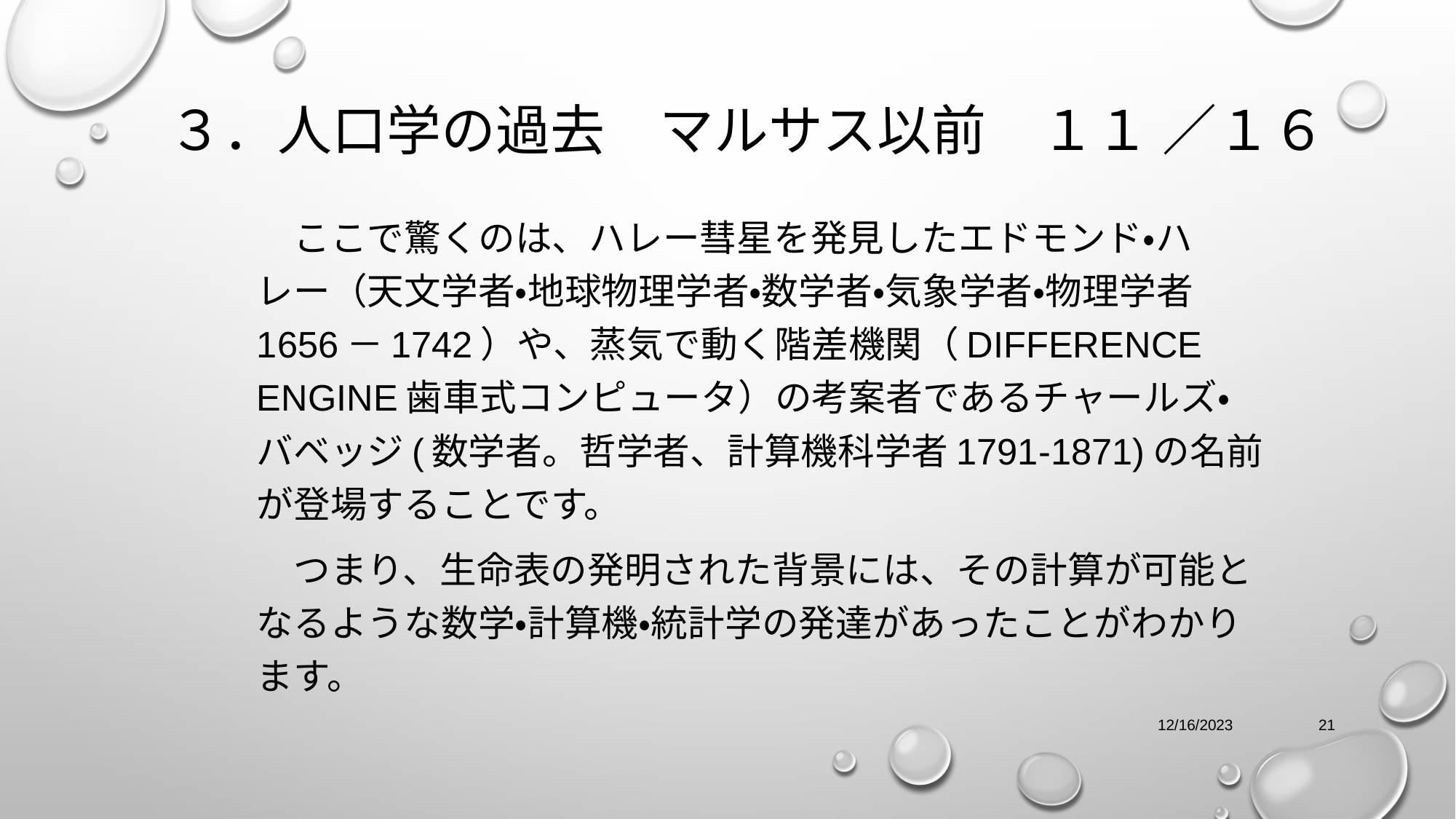

# ３．人口学の過去　マルサス以前　１１ ／１６
　ここで驚くのは、ハレー彗星を発見したエドモンド・ハレー（天文学者・地球物理学者・数学者・気象学者・物理学者1656－1742）や、蒸気で動く階差機関（difference engine歯車式コンピュータ）の考案者であるチャールズ・バベッジ(数学者。哲学者、計算機科学者1791-1871)の名前が登場することです。
　つまり、生命表の発明された背景には、その計算が可能となるような数学・計算機・統計学の発達があったことがわかります。
12/16/2023
21